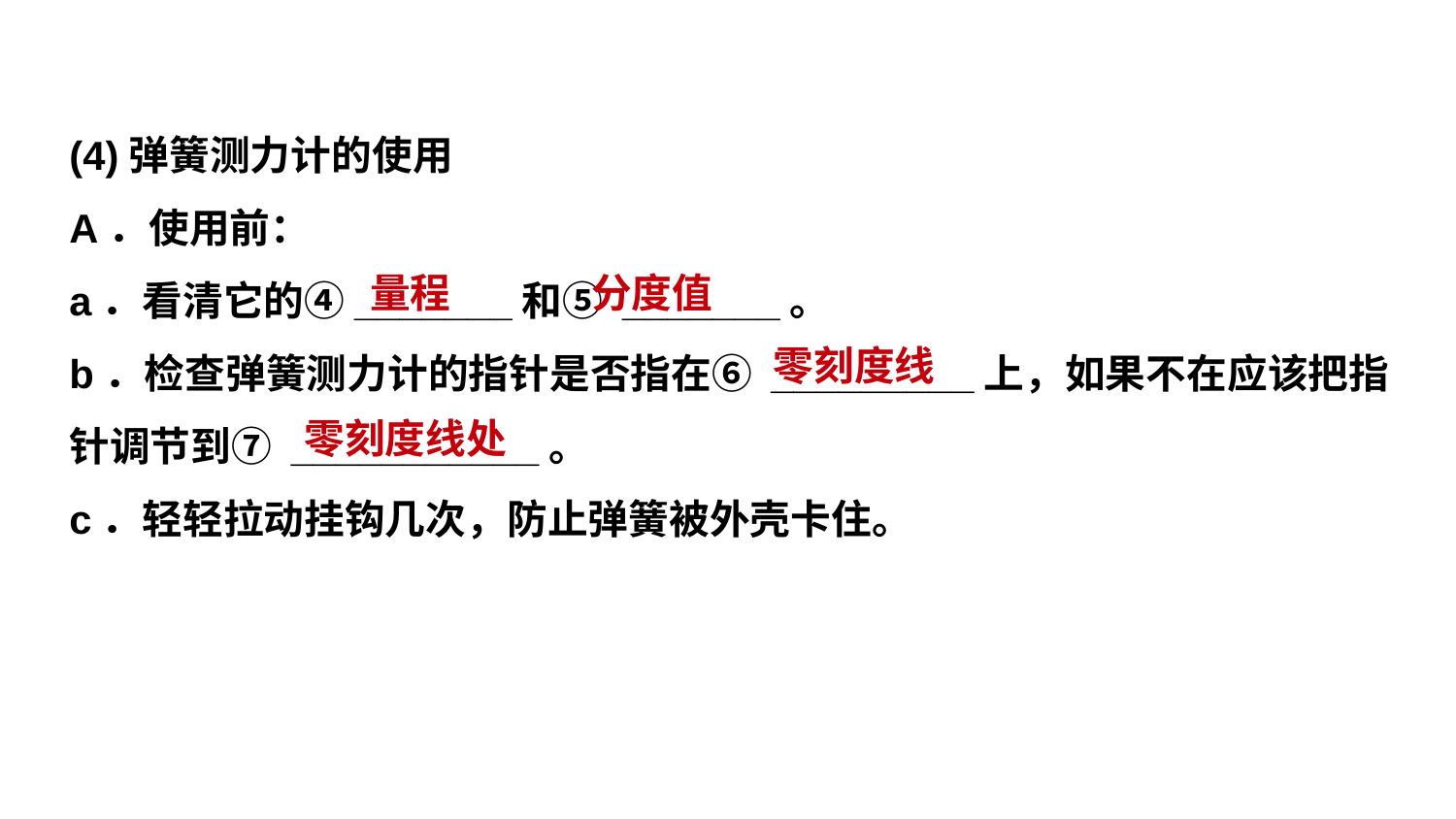

(4)弹簧测力计的使用
A．使用前：
a．看清它的④_______和⑤ _______。
b．检查弹簧测力计的指针是否指在⑥ _________上，如果不在应该把指
针调节到⑦ ___________。
c．轻轻拉动挂钩几次，防止弹簧被外壳卡住。
 量程
分度值
零刻度线
零刻度线处